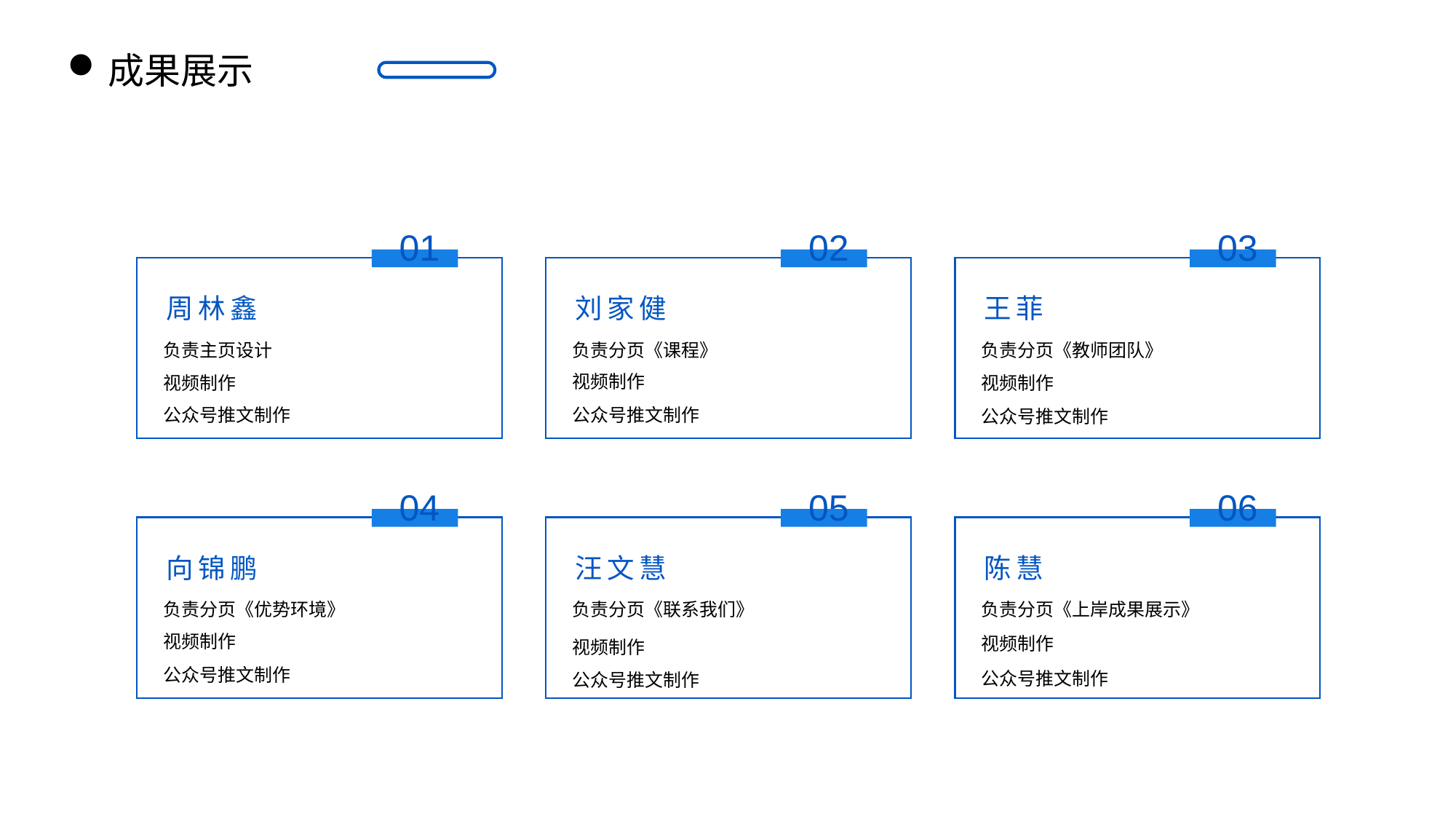

成果展示

01
02
03

周林鑫
刘家健
王菲
负责主页设计
负责分页《课程》
负责分页《教师团队》
视频制作
视频制作
视频制作
公众号推文制作
公众号推文制作
公众号推文制作
04
05
06

向锦鹏
汪文慧
陈慧
负责分页《优势环境》
负责分页《联系我们》
负责分页《上岸成果展示》
视频制作
视频制作
视频制作
公众号推文制作
公众号推文制作
公众号推文制作